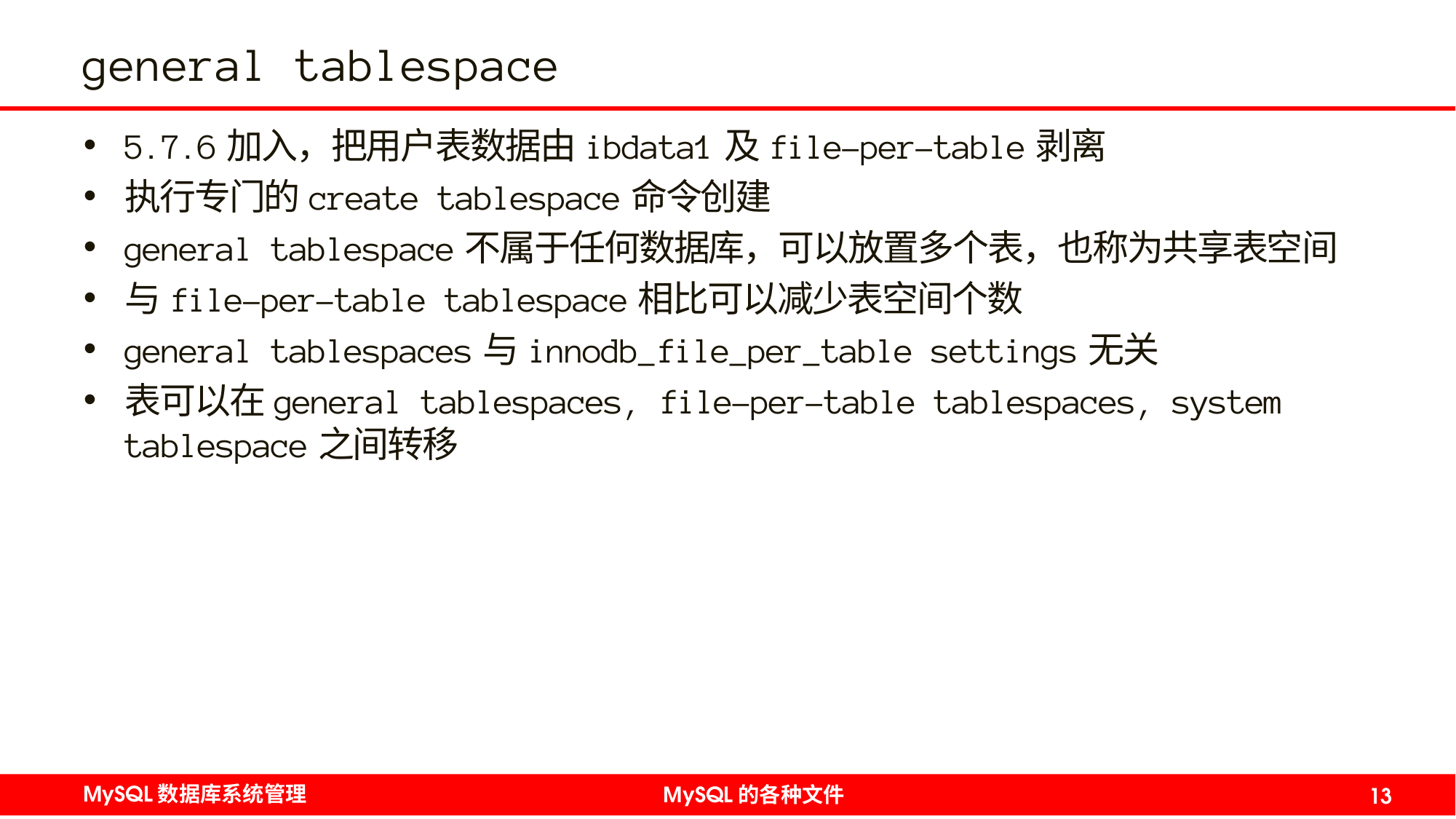

# general tablespace
5.7.6加入，把用户表数据由ibdata1及file-per-table剥离
执行专门的create tablespace命令创建
general tablespace不属于任何数据库，可以放置多个表，也称为共享表空间
与file-per-table tablespace相比可以减少表空间个数
general tablespaces与innodb_file_per_table settings无关
表可以在general tablespaces, file-per-table tablespaces, system tablespace之间转移